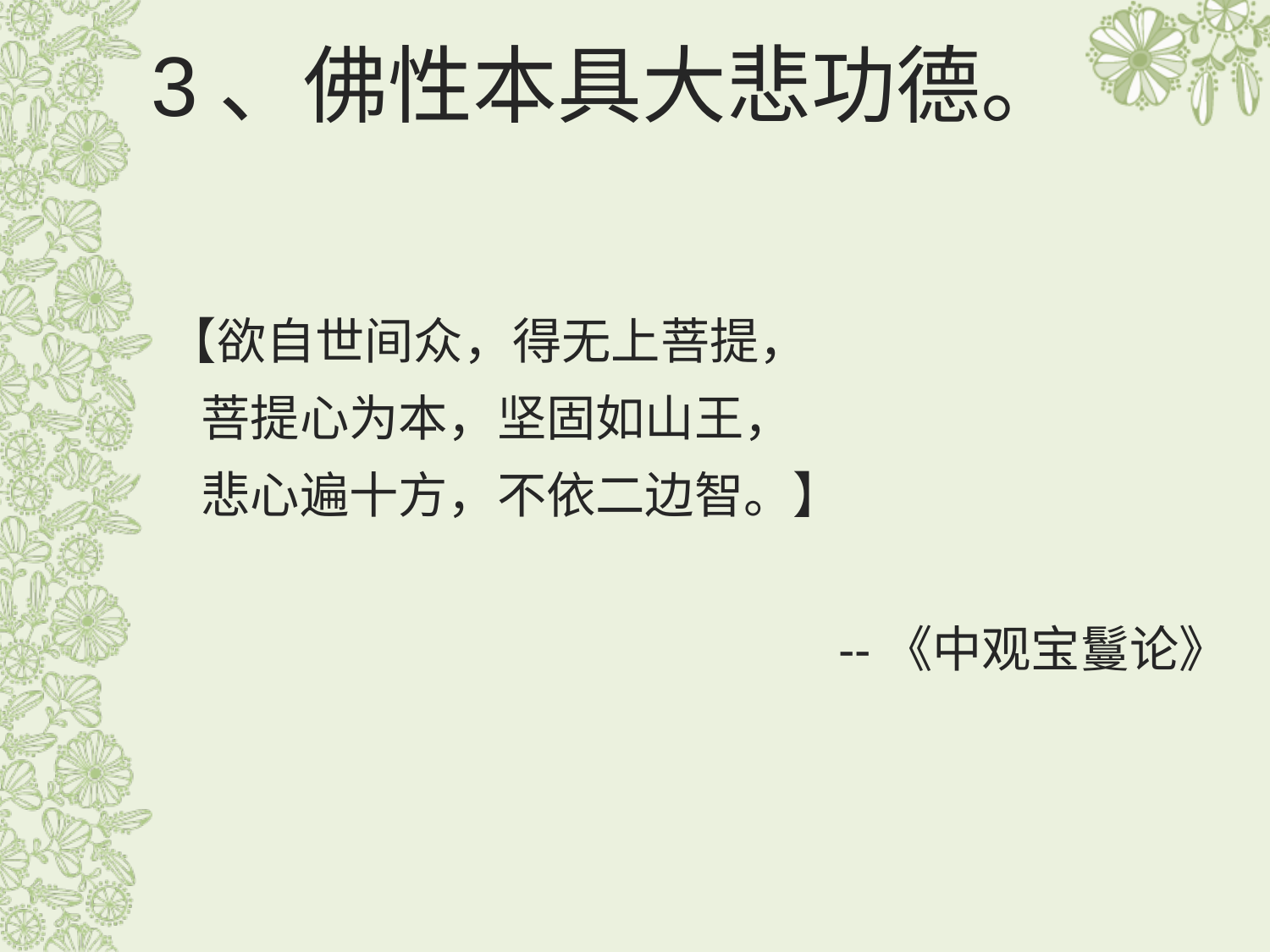

# 3、佛性本具大悲功德。
【欲自世间众，得无上菩提，
  菩提心为本，坚固如山王，
  悲心遍十方，不依二边智。】

--《中观宝鬘论》